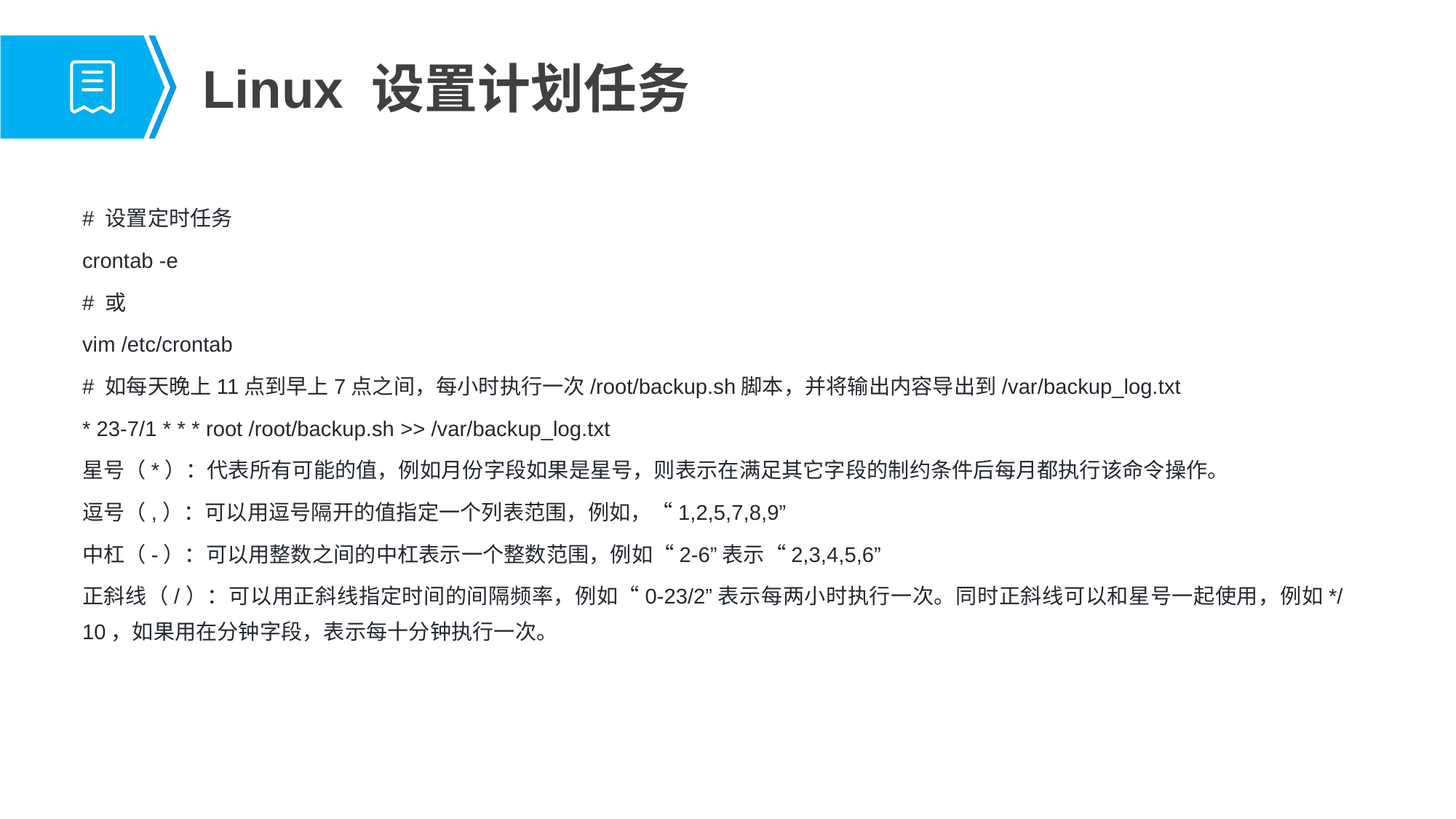

# Linux 设置计划任务

# 设置定时任务
crontab -e
# 或
vim /etc/crontab
# 如每天晚上11点到早上7点之间，每小时执行一次/root/backup.sh脚本，并将输出内容导出到/var/backup_log.txt
* 23-7/1 * * * root /root/backup.sh >> /var/backup_log.txt
星号（*）：代表所有可能的值，例如月份字段如果是星号，则表示在满足其它字段的制约条件后每月都执行该命令操作。
逗号（,）：可以用逗号隔开的值指定一个列表范围，例如，“1,2,5,7,8,9”
中杠（-）：可以用整数之间的中杠表示一个整数范围，例如“2-6”表示“2,3,4,5,6”
正斜线（/）：可以用正斜线指定时间的间隔频率，例如“0-23/2”表示每两小时执行一次。同时正斜线可以和星号一起使用，例如*/10，如果用在分钟字段，表示每十分钟执行一次。